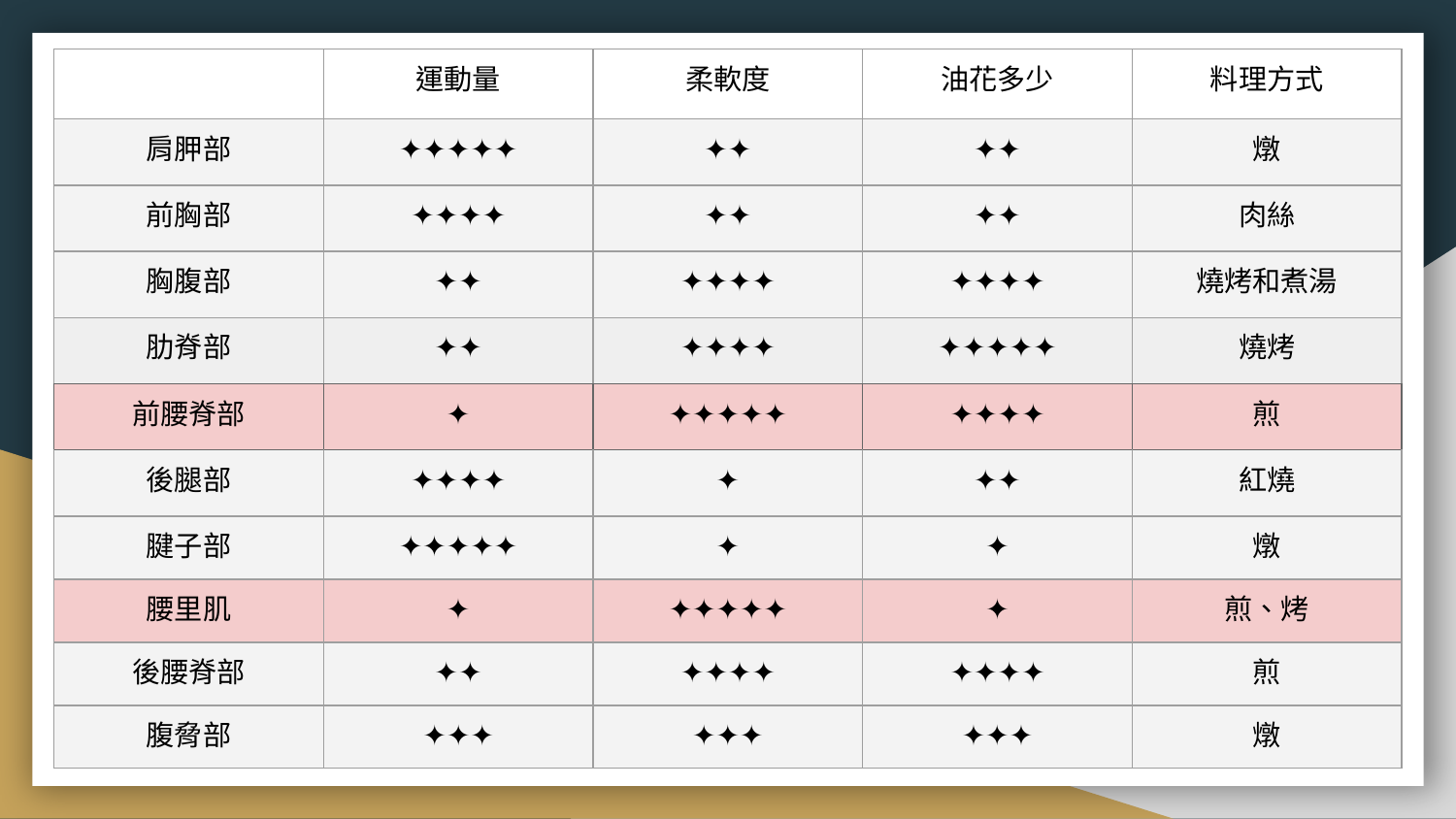

|  | 運動量 | 柔軟度 | 油花多少 | 料理方式 |
| --- | --- | --- | --- | --- |
| 肩胛部 | ✦✦✦✦✦ | ✦✦ | ✦✦ | 燉 |
| 前胸部 | ✦✦✦✦ | ✦✦ | ✦✦ | 肉絲 |
| 胸腹部 | ✦✦ | ✦✦✦✦ | ✦✦✦✦ | 燒烤和煮湯 |
| 肋脊部 | ✦✦ | ✦✦✦✦ | ✦✦✦✦✦ | 燒烤 |
| 前腰脊部 | ✦ | ✦✦✦✦✦ | ✦✦✦✦ | 煎 |
| 後腿部 | ✦✦✦✦ | ✦ | ✦✦ | 紅燒 |
| 腱子部 | ✦✦✦✦✦ | ✦ | ✦ | 燉 |
| 腰里肌 | ✦ | ✦✦✦✦✦ | ✦ | 煎、烤 |
| 後腰脊部 | ✦✦ | ✦✦✦✦ | ✦✦✦✦ | 煎 |
| 腹脅部 | ✦✦✦ | ✦✦✦ | ✦✦✦ | 燉 |